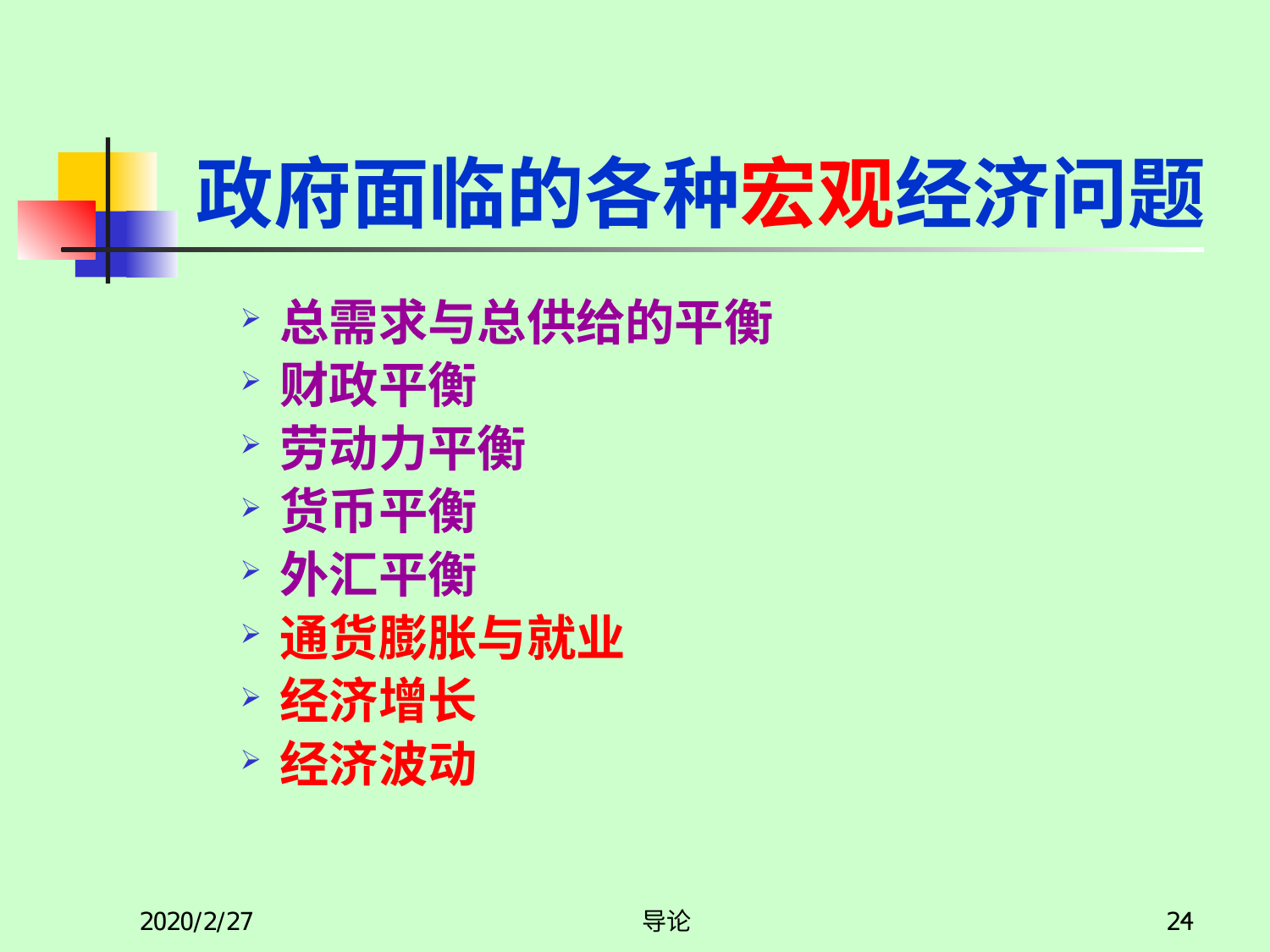

# 政府面临的各种宏观经济问题

总需求与总供给的平衡
财政平衡
劳动力平衡
货币平衡
外汇平衡
通货膨胀与就业
经济增长
经济波动
2020/2/27
导论
24